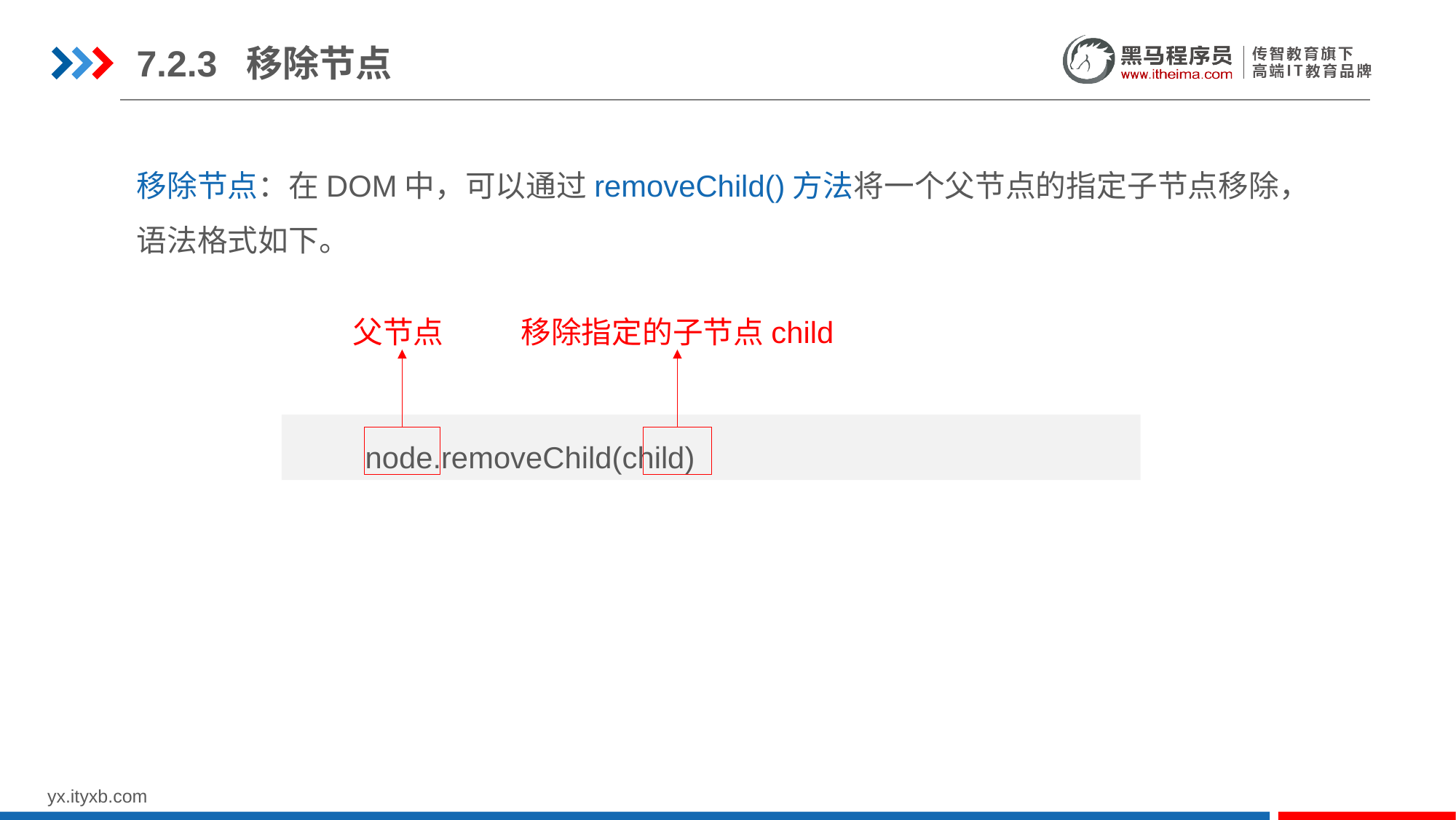

7.2.3  移除节点
移除节点：在DOM中，可以通过removeChild()方法将一个父节点的指定子节点移除，
语法格式如下。
父节点
移除指定的子节点child
node.removeChild(child)